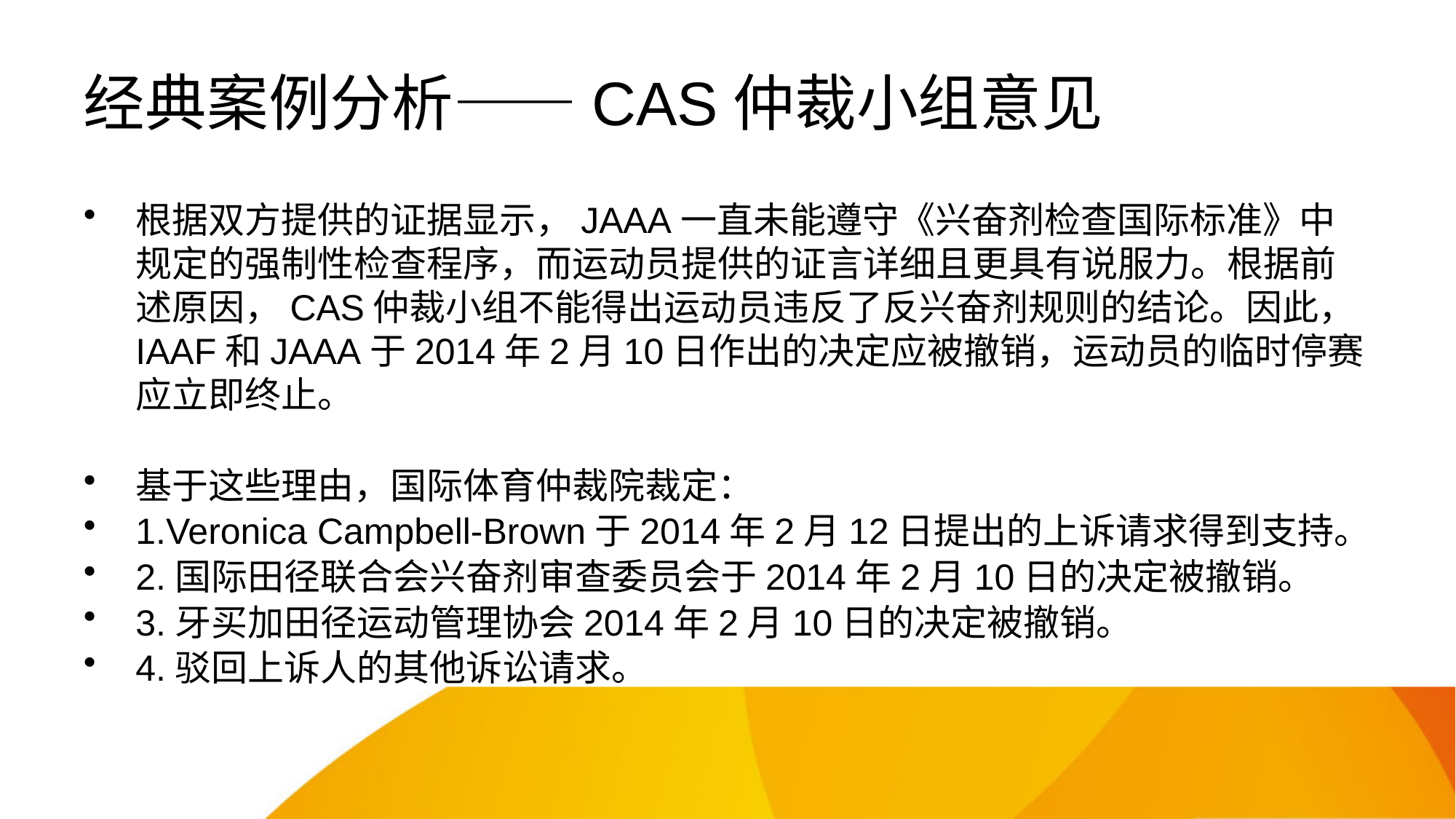

# 经典案例分析——CAS仲裁小组意见
根据双方提供的证据显示，JAAA一直未能遵守《兴奋剂检查国际标准》中规定的强制性检查程序，而运动员提供的证言详细且更具有说服力。根据前述原因，CAS仲裁小组不能得出运动员违反了反兴奋剂规则的结论。因此，IAAF和JAAA于2014年2月10日作出的决定应被撤销，运动员的临时停赛应立即终止。

基于这些理由，国际体育仲裁院裁定：
1.Veronica Campbell-Brown于2014年2月12日提出的上诉请求得到支持。
2.国际田径联合会兴奋剂审查委员会于2014年2月10日的决定被撤销。
3.牙买加田径运动管理协会2014年2月10日的决定被撤销。
4.驳回上诉人的其他诉讼请求。